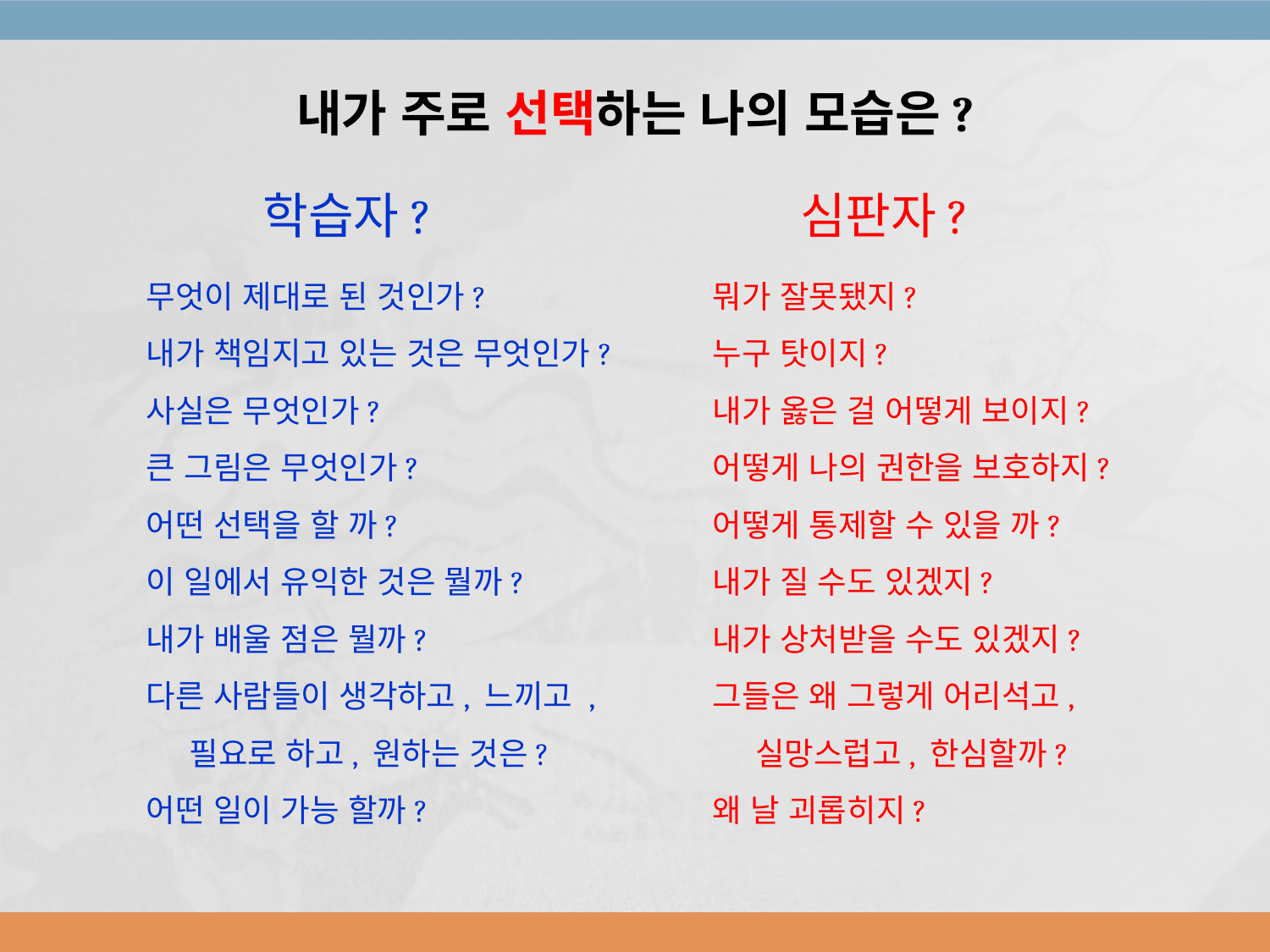

내가 주로 선택하는 나의 모습은?
학습자?
심판자?
무엇이 제대로 된 것인가?
내가 책임지고 있는 것은 무엇인가?
사실은 무엇인가?
큰 그림은 무엇인가?
어떤 선택을 할 까?
이 일에서 유익한 것은 뭘까?
내가 배울 점은 뭘까?
다른 사람들이 생각하고, 느끼고 ,
    필요로 하고, 원하는 것은?
어떤 일이 가능 할까?
뭐가 잘못됐지?
누구 탓이지?
내가 옳은 걸 어떻게 보이지?
어떻게 나의 권한을 보호하지?
어떻게 통제할 수 있을 까?
내가 질 수도 있겠지?
내가 상처받을 수도 있겠지?
그들은 왜 그렇게 어리석고,
    실망스럽고, 한심할까?
왜 날 괴롭히지?